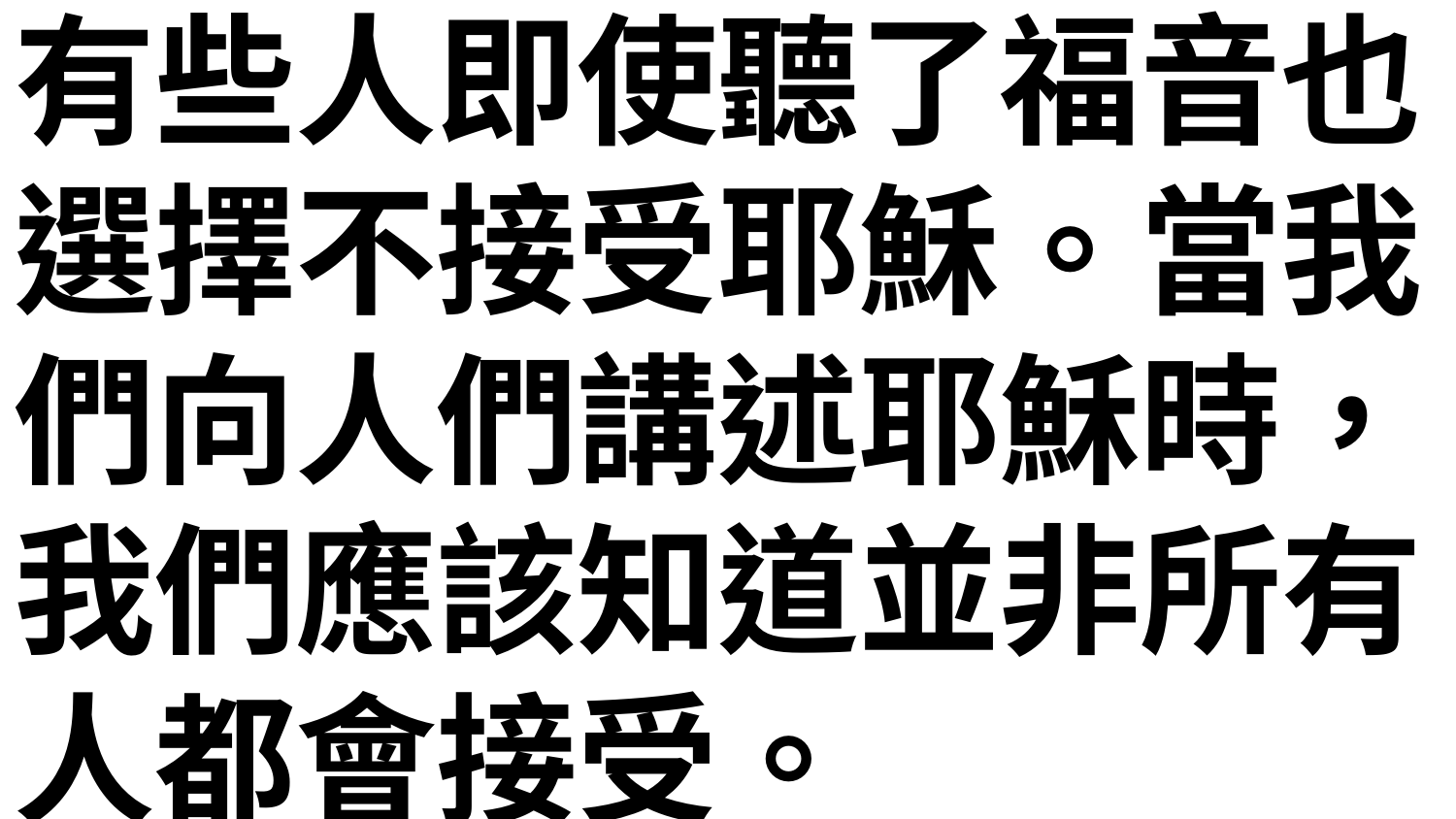

有些人即使聽了福音也選擇不接受耶穌。當我們向人們講述耶穌時，我們應該知道並非所有人都會接受。